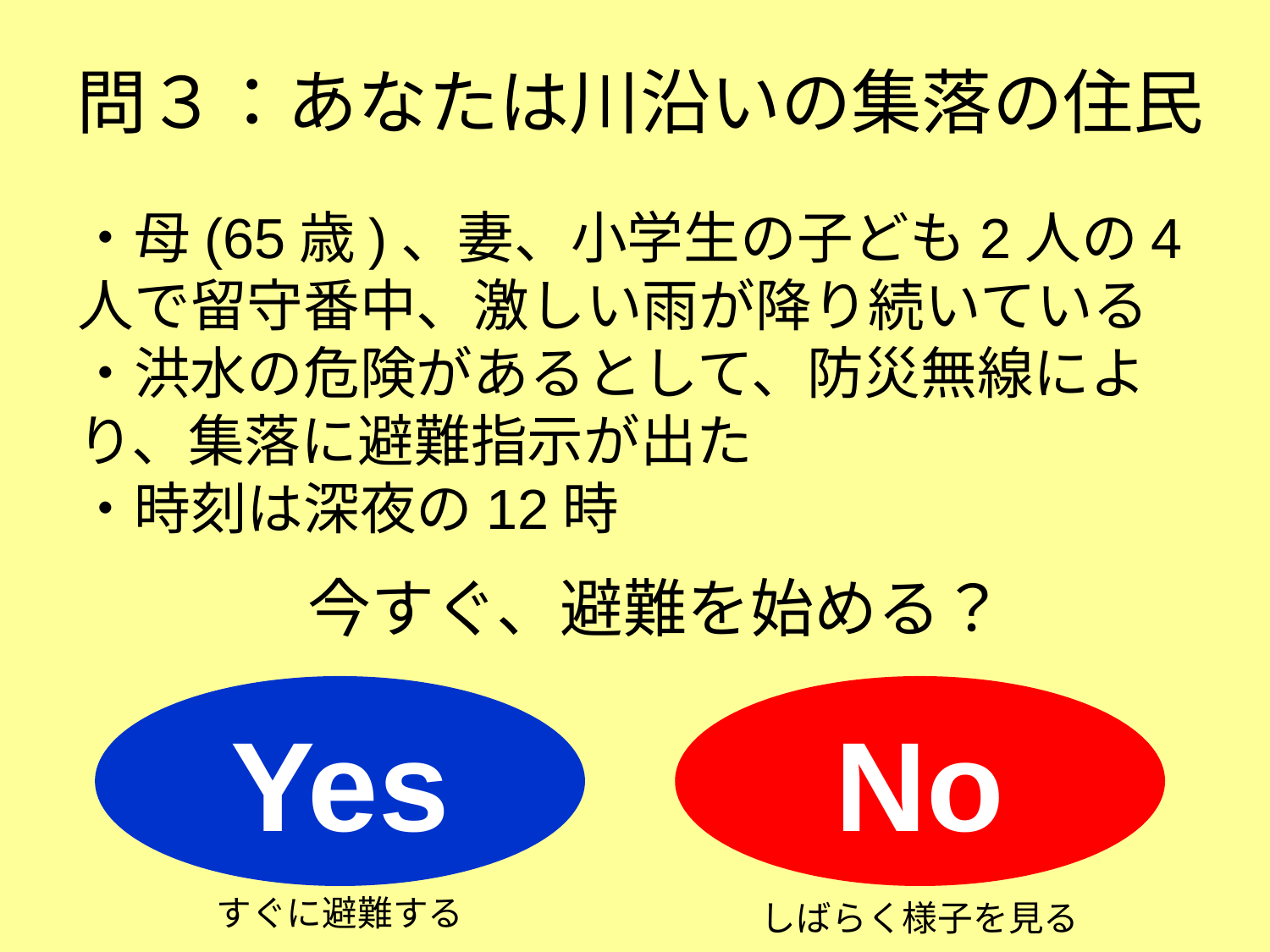

問３：あなたは川沿いの集落の住民
・母(65歳)、妻、小学生の子ども2人の4人で留守番中、激しい雨が降り続いている
・洪水の危険があるとして、防災無線により、集落に避難指示が出た
・時刻は深夜の12時
今すぐ、避難を始める？
Yes
No
すぐに避難する
しばらく様子を見る